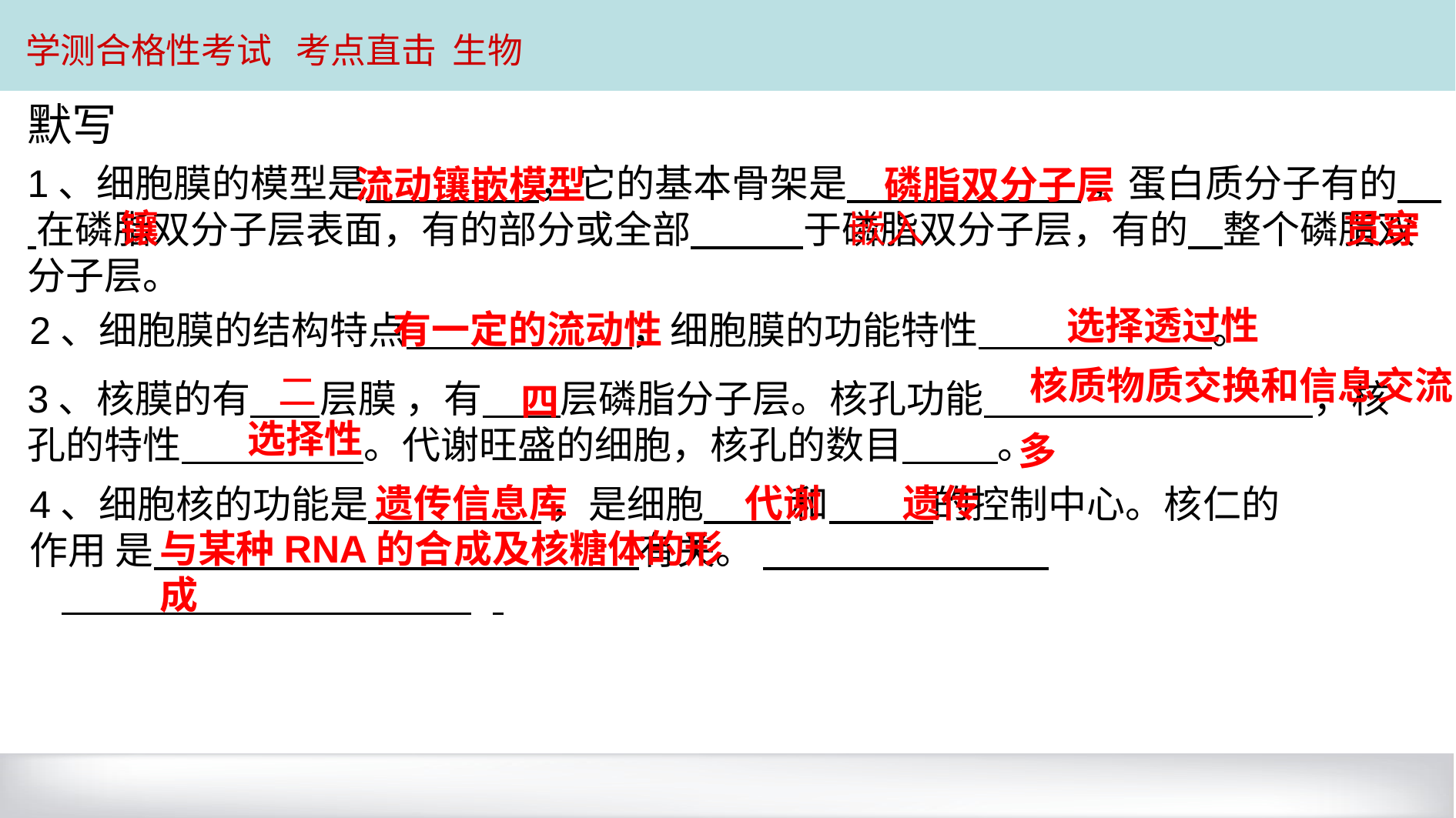

默写

1、细胞膜的模型是                    ，它的基本骨架是                            ，蛋白质分子有的       在磷脂双分子层表面，有的部分或全部             于磷脂双分子层，有的    整个磷脂双分子层。
流动镶嵌模型
磷脂双分子层
镶
嵌入
贯穿
选择透过性
有一定的流动性
2、细胞膜的结构特点                          ，细胞膜的功能特性                           。
核质物质交换和信息交流
二
3、核膜的有        层膜 ，有         层磷脂分子层。核孔功能                                      ，核孔的特性                     。代谢旺盛的细胞，核孔的数目           。
四
选择性
多
代谢
遗传
遗传信息库
4、细胞核的功能是                     ，是细胞          和            的控制中心。核仁的
作用 是                                                        有关。

与某种RNA的合成及核糖体的形成